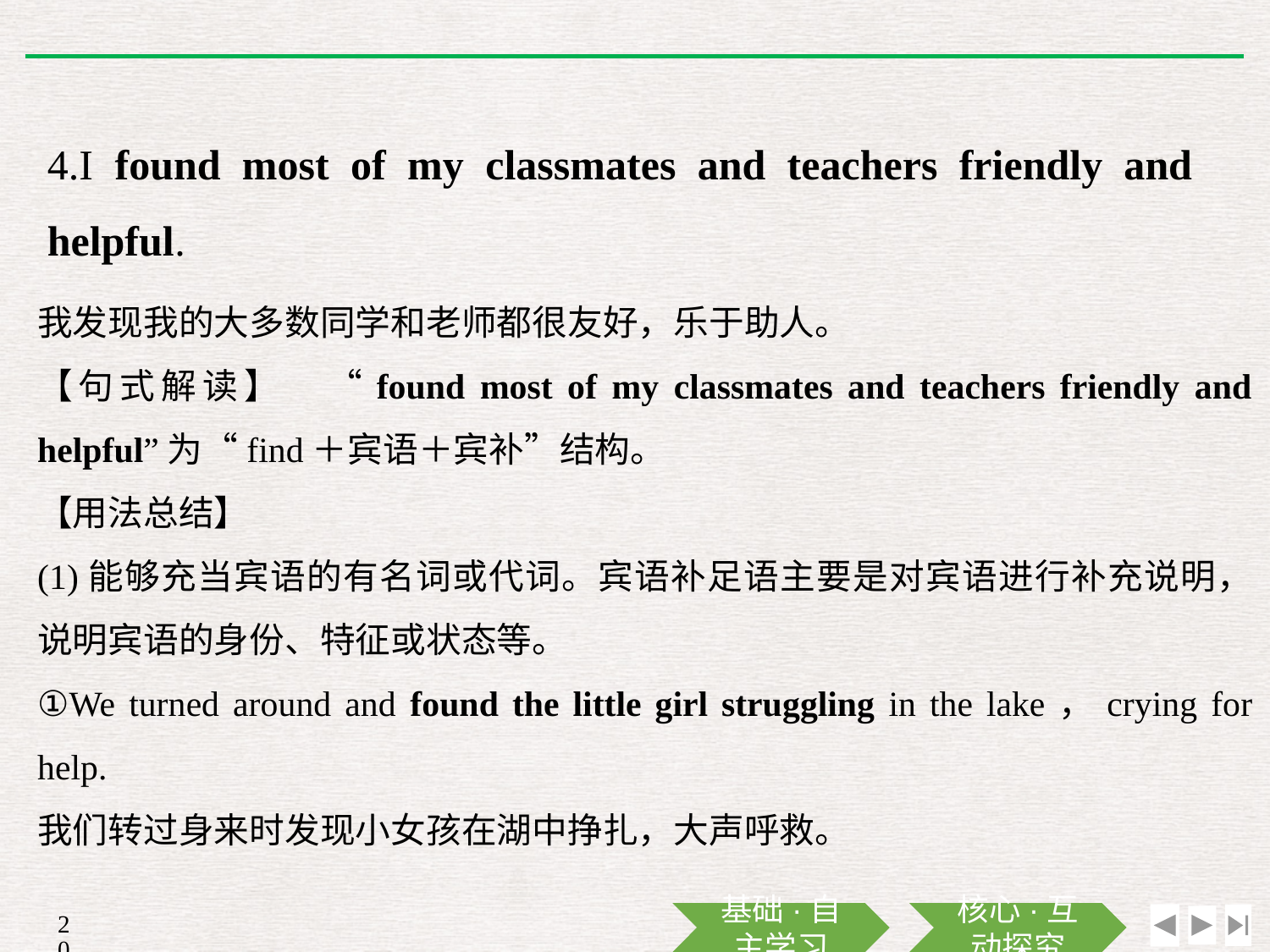

4.I found most of my classmates and teachers friendly and helpful.
我发现我的大多数同学和老师都很友好，乐于助人。
【句式解读】　“found most of my classmates and teachers friendly and helpful”为“find＋宾语＋宾补”结构。
【用法总结】
(1)能够充当宾语的有名词或代词。宾语补足语主要是对宾语进行补充说明，说明宾语的身份、特征或状态等。
①We turned around and found the little girl struggling in the lake，crying for help.
我们转过身来时发现小女孩在湖中挣扎，大声呼救。